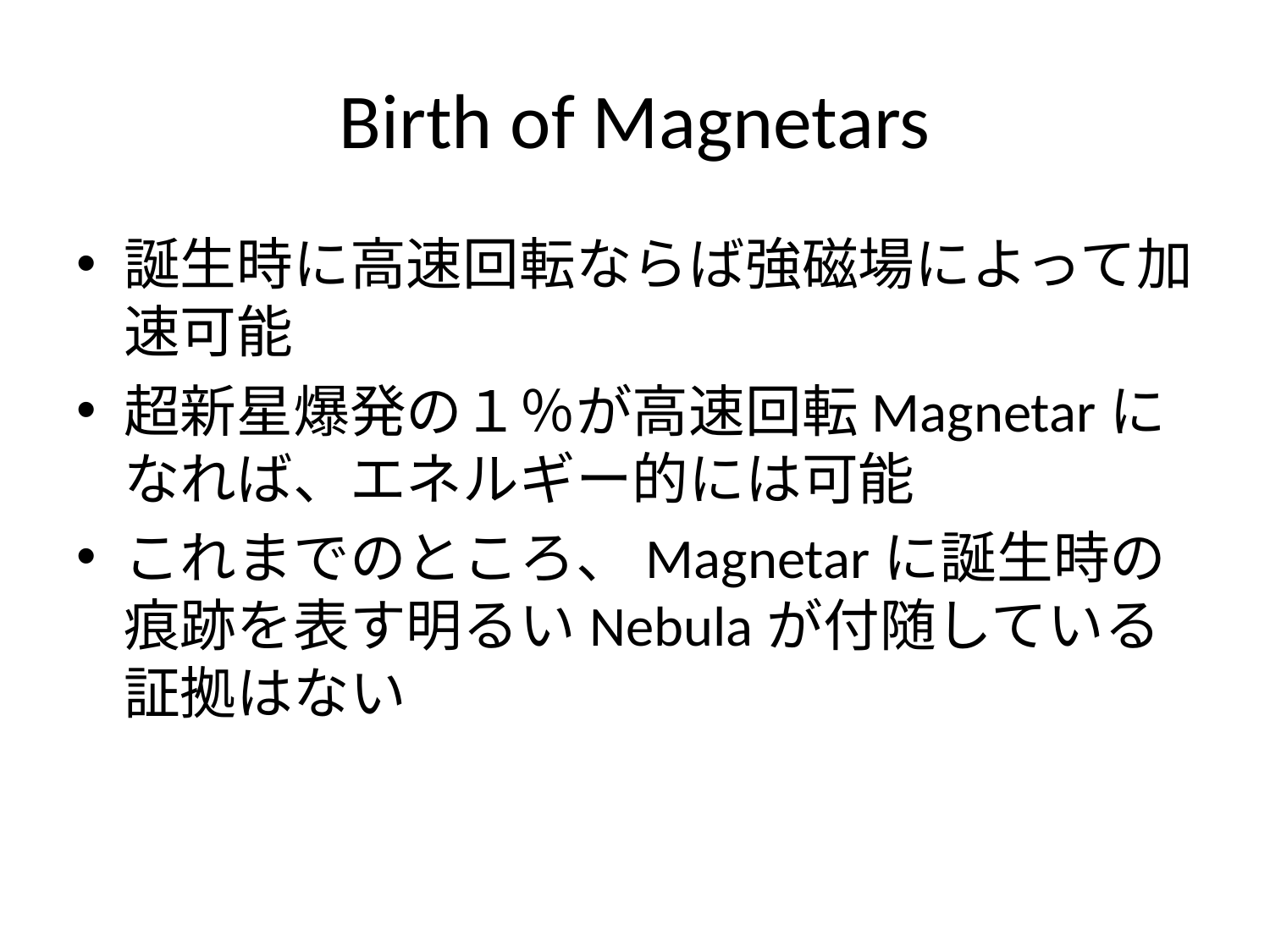

# Birth of Magnetars
誕生時に高速回転ならば強磁場によって加速可能
超新星爆発の１％が高速回転Magnetarになれば、エネルギー的には可能
これまでのところ、Magnetarに誕生時の痕跡を表す明るいNebulaが付随している証拠はない